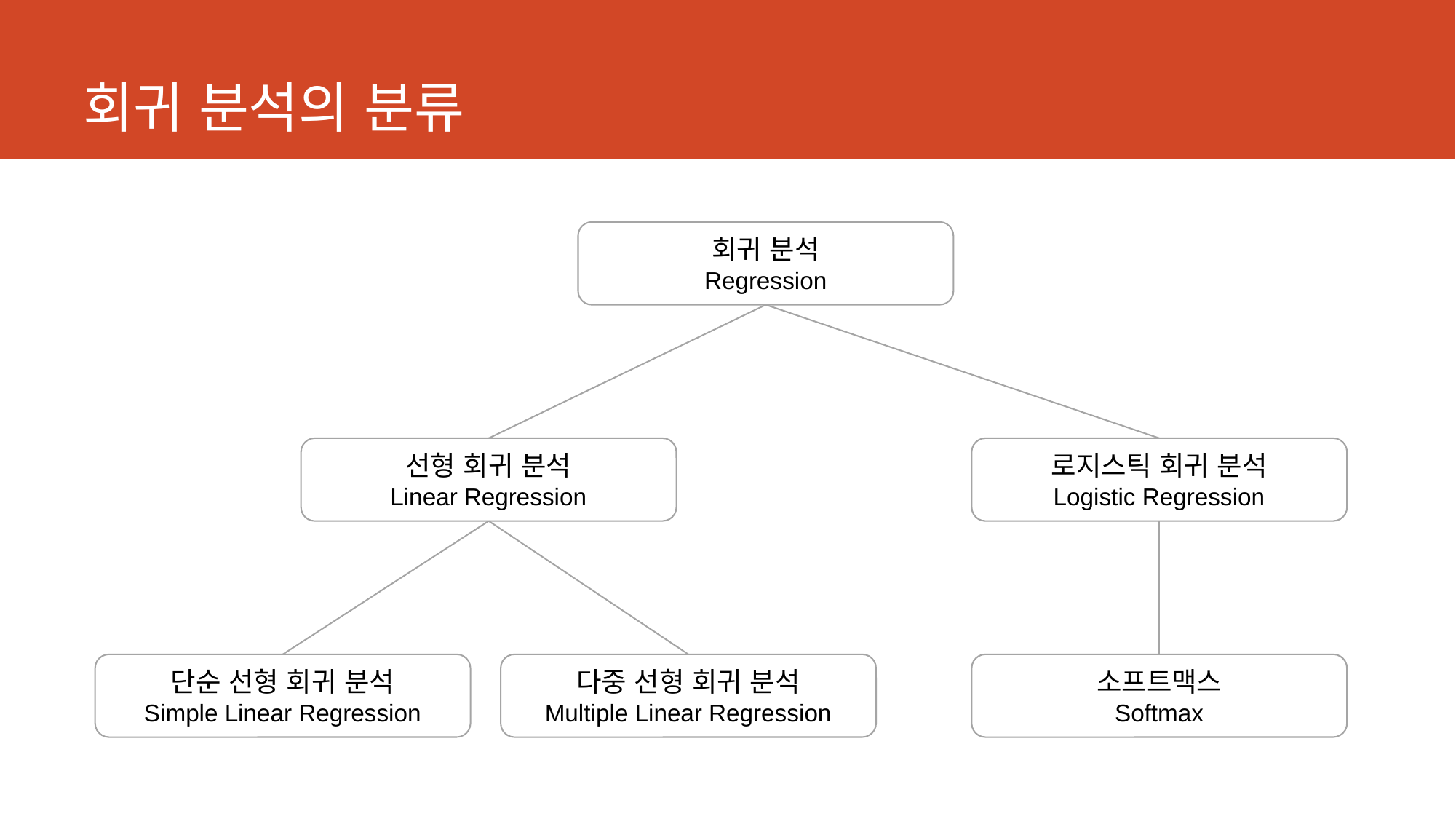

# 회귀 분석의 분류
회귀 분석
Regression
선형 회귀 분석
Linear Regression
로지스틱 회귀 분석
Logistic Regression
단순 선형 회귀 분석
Simple Linear Regression
다중 선형 회귀 분석
Multiple Linear Regression
소프트맥스
Softmax